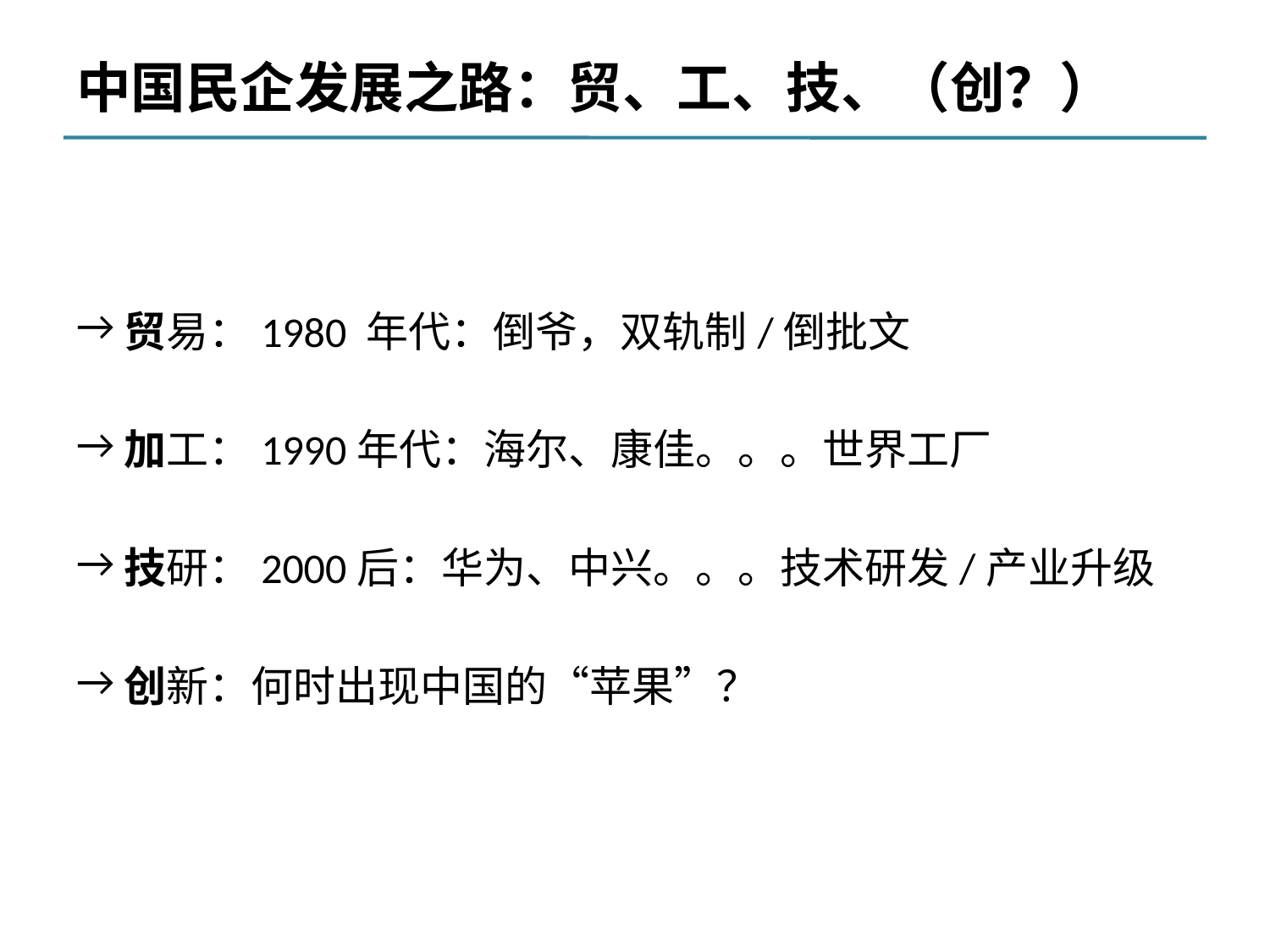

# 中国民企发展之路：贸、工、技、（创？）

贸易：1980 年代：倒爷，双轨制/倒批文

加工：1990年代：海尔、康佳。。。世界工厂

技研：2000后：华为、中兴。。。技术研发/产业升级

创新：何时出现中国的“苹果”？